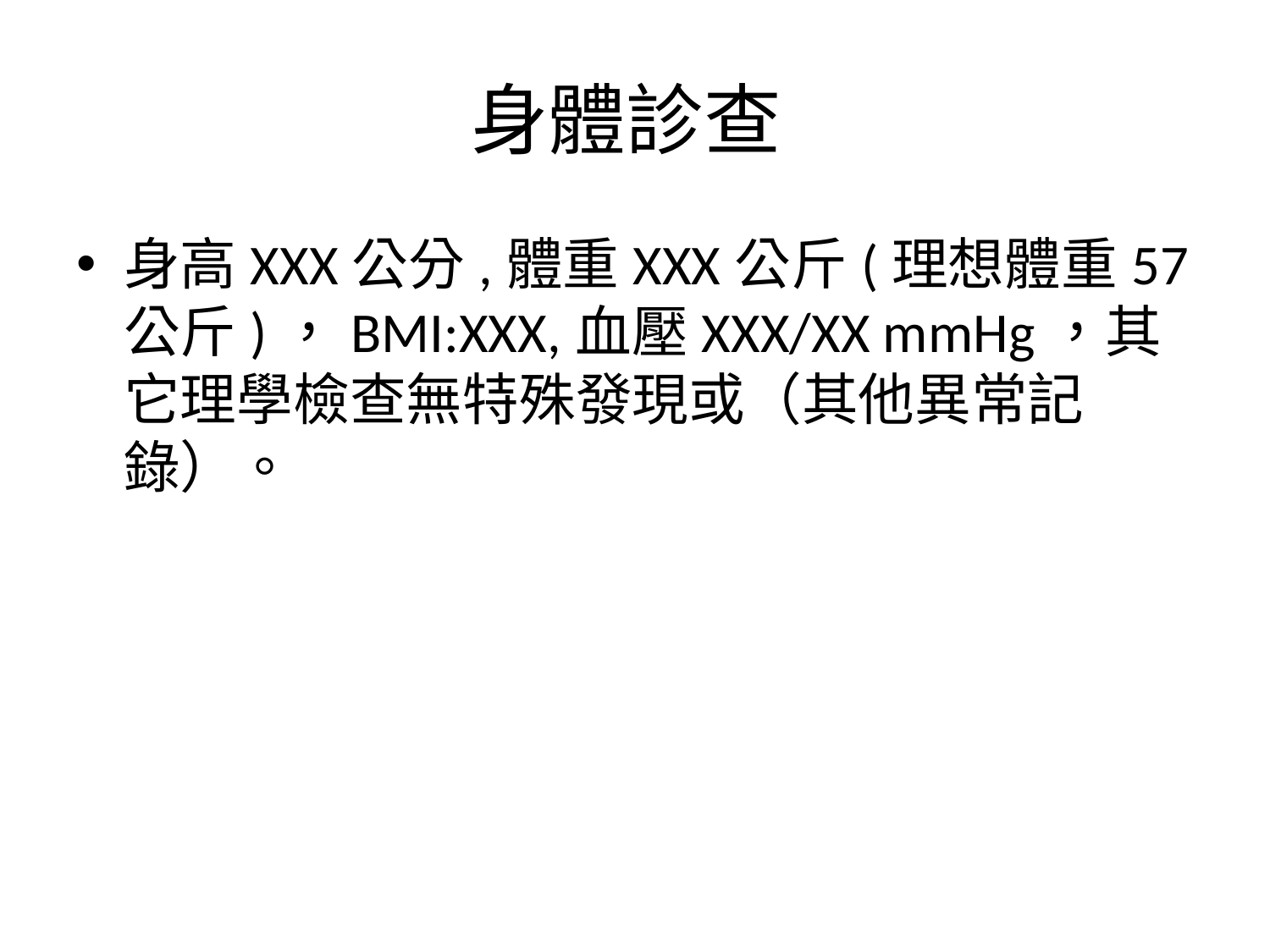

# 身體診查
身高XXX公分,體重XXX公斤(理想體重57公斤)，BMI:XXX,血壓XXX/XX mmHg，其它理學檢查無特殊發現或（其他異常記錄）。